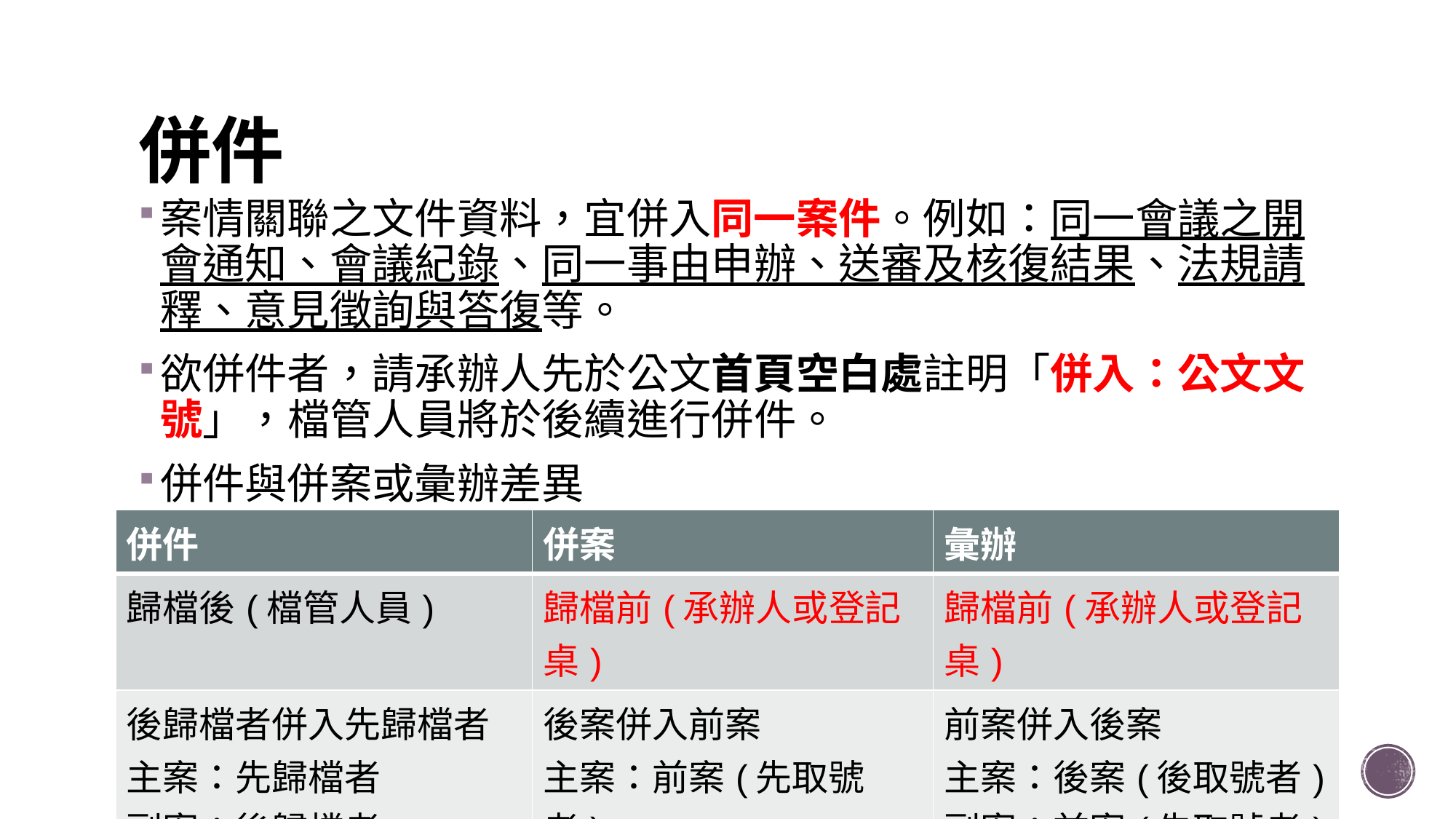

# 併件
案情關聯之文件資料，宜併入同一案件。例如：同一會議之開會通知、會議紀錄、同一事由申辦、送審及核復結果、法規請釋、意見徵詢與答復等。
欲併件者，請承辦人先於公文首頁空白處註明「併入：公文文號」，檔管人員將於後續進行併件。
併件與併案或彙辦差異

| 併件 | 併案 | 彙辦 |
| --- | --- | --- |
| 歸檔後(檔管人員) | 歸檔前(承辦人或登記桌) | 歸檔前(承辦人或登記桌) |
| 後歸檔者併入先歸檔者 主案：先歸檔者 副案：後歸檔者 | 後案併入前案 主案：前案(先取號者) 副案：後案(後取號者) | 前案併入後案 主案：後案(後取號者) 副案：前案(先取號者) |